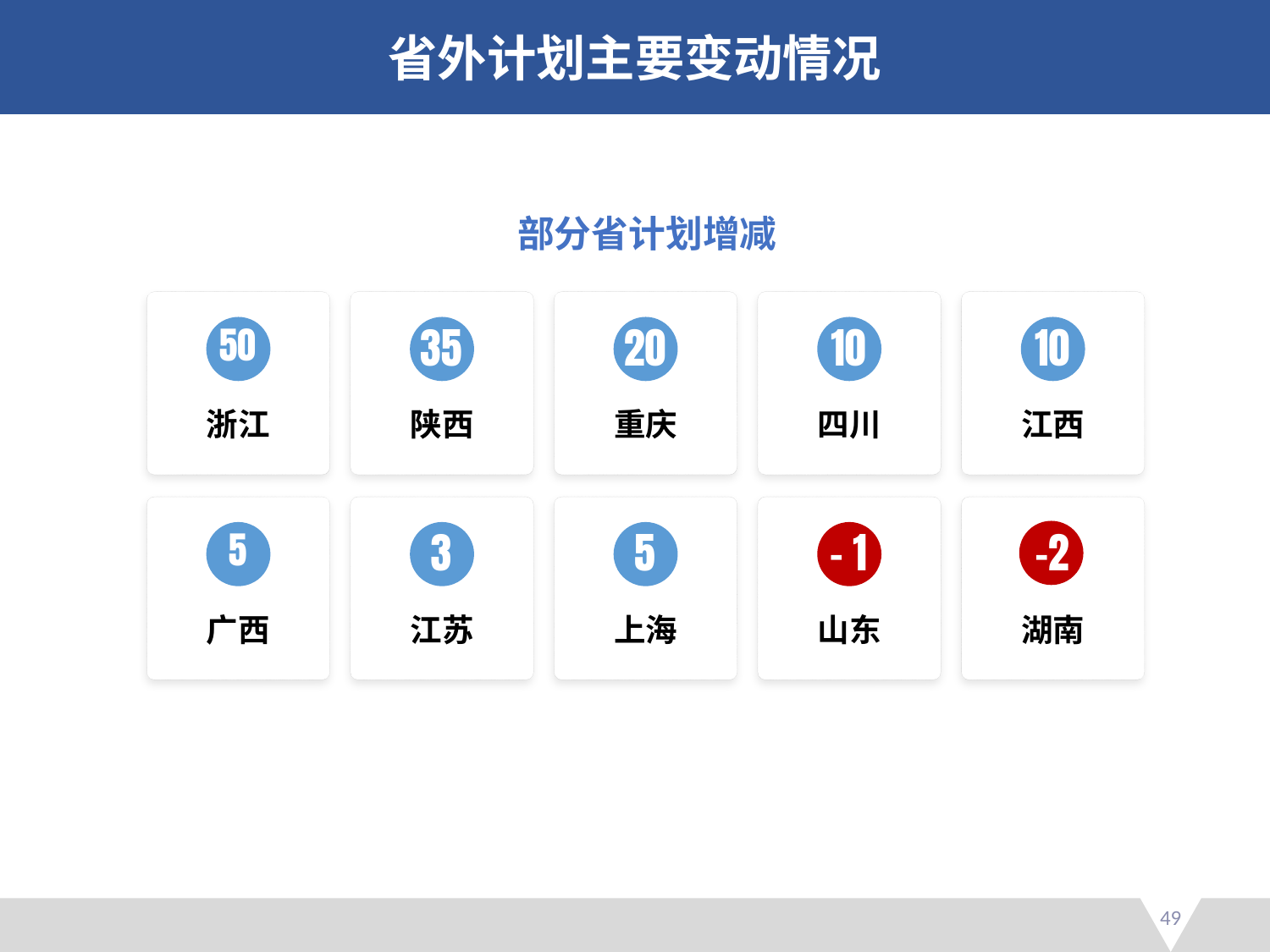

省外计划主要变动情况
部分省计划增减

浙江
50

陕西
35

重庆
20

四川
10

江西
10

广西
5

江苏
3

上海
5

山东
- 1

湖南
-2
49